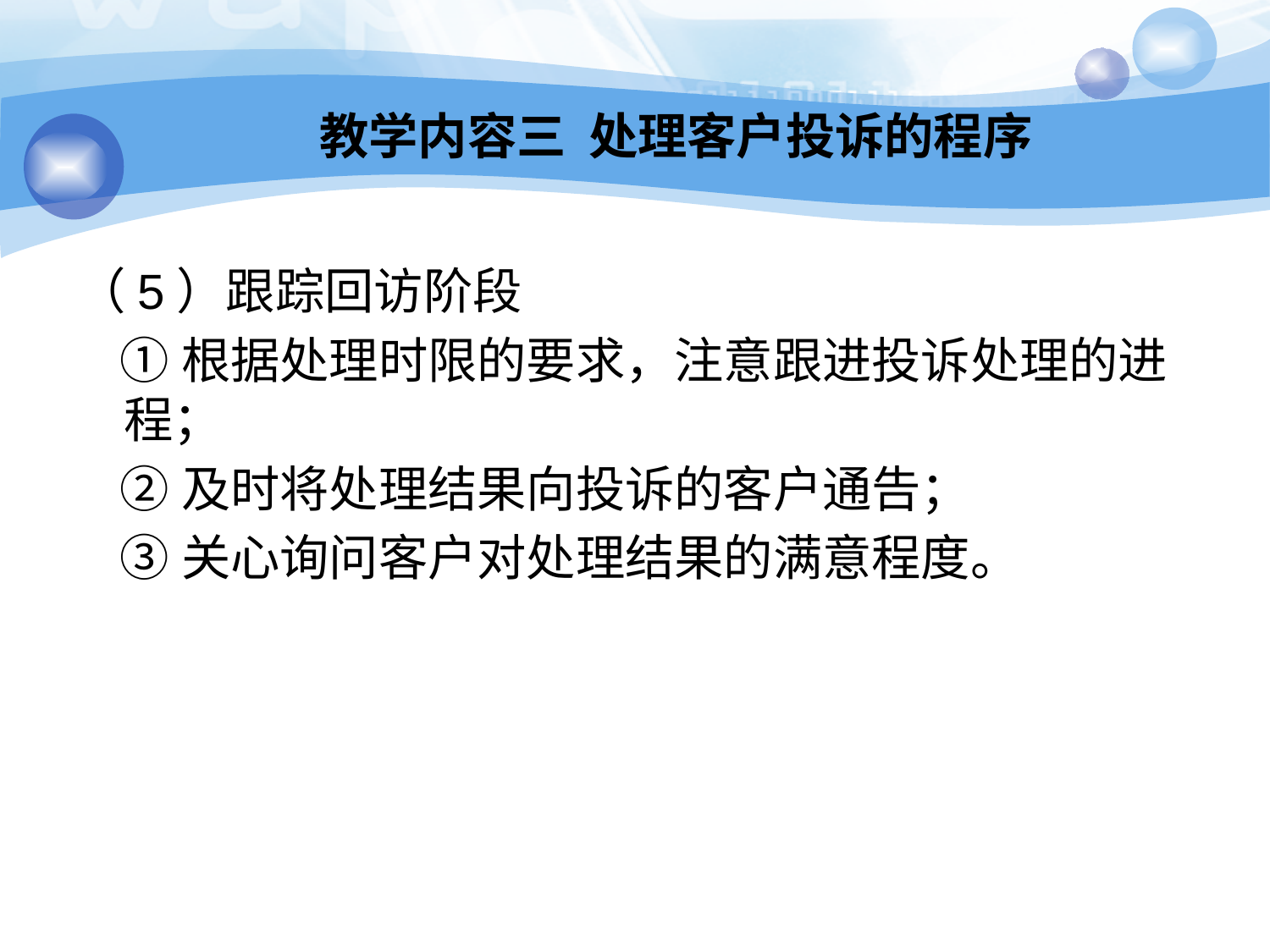

教学内容三  处理客户投诉的程序
（5）跟踪回访阶段
    ①根据处理时限的要求，注意跟进投诉处理的进程；
    ②及时将处理结果向投诉的客户通告；
    ③关心询问客户对处理结果的满意程度。